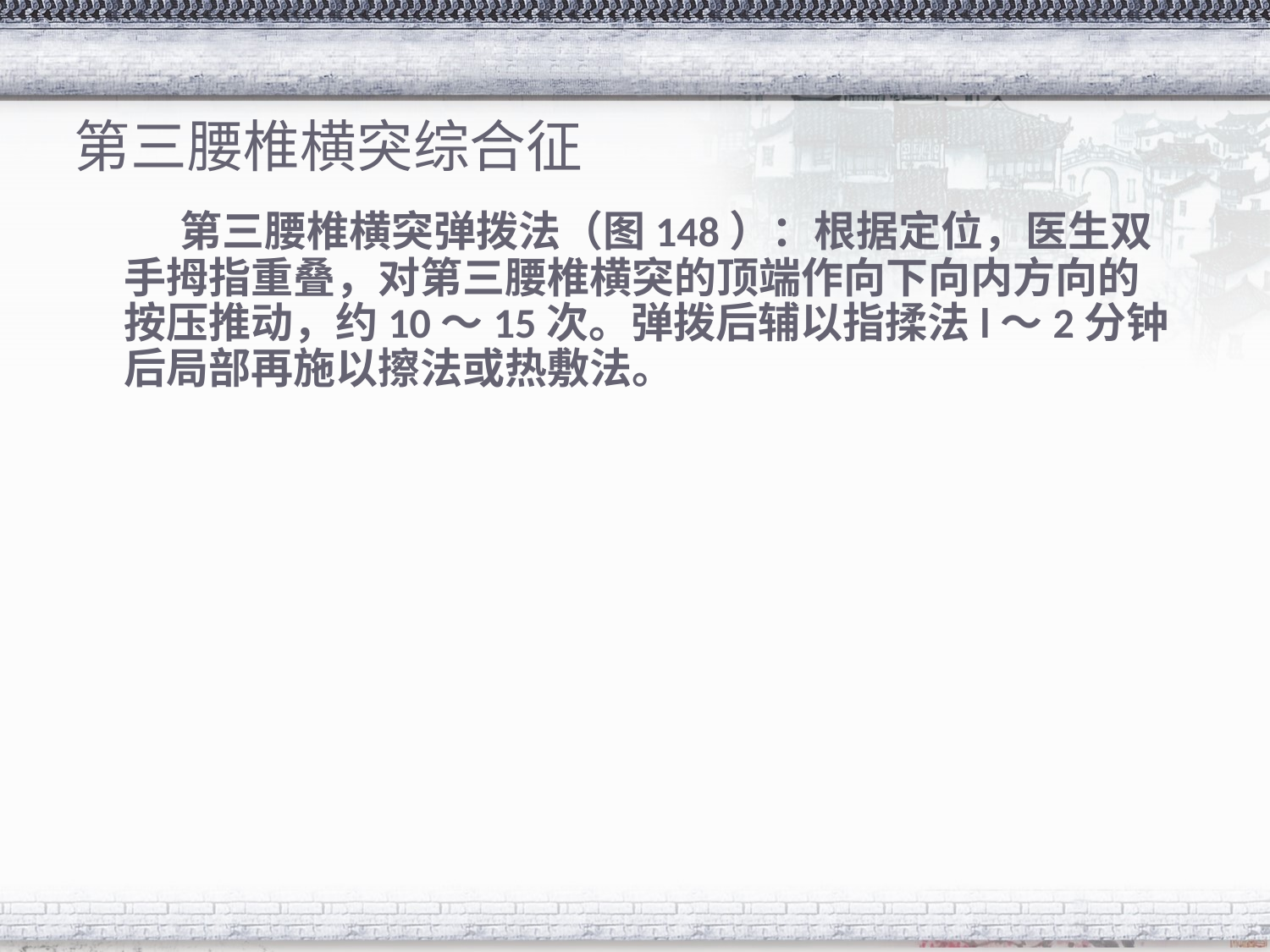

# 第三腰椎横突综合征
          第三腰椎横突弹拨法（图148）：根据定位，医生双手拇指重叠，对第三腰椎横突的顶端作向下向内方向的按压推动，约10～15次。弹拨后辅以指揉法l～2分钟后局部再施以擦法或热敷法。